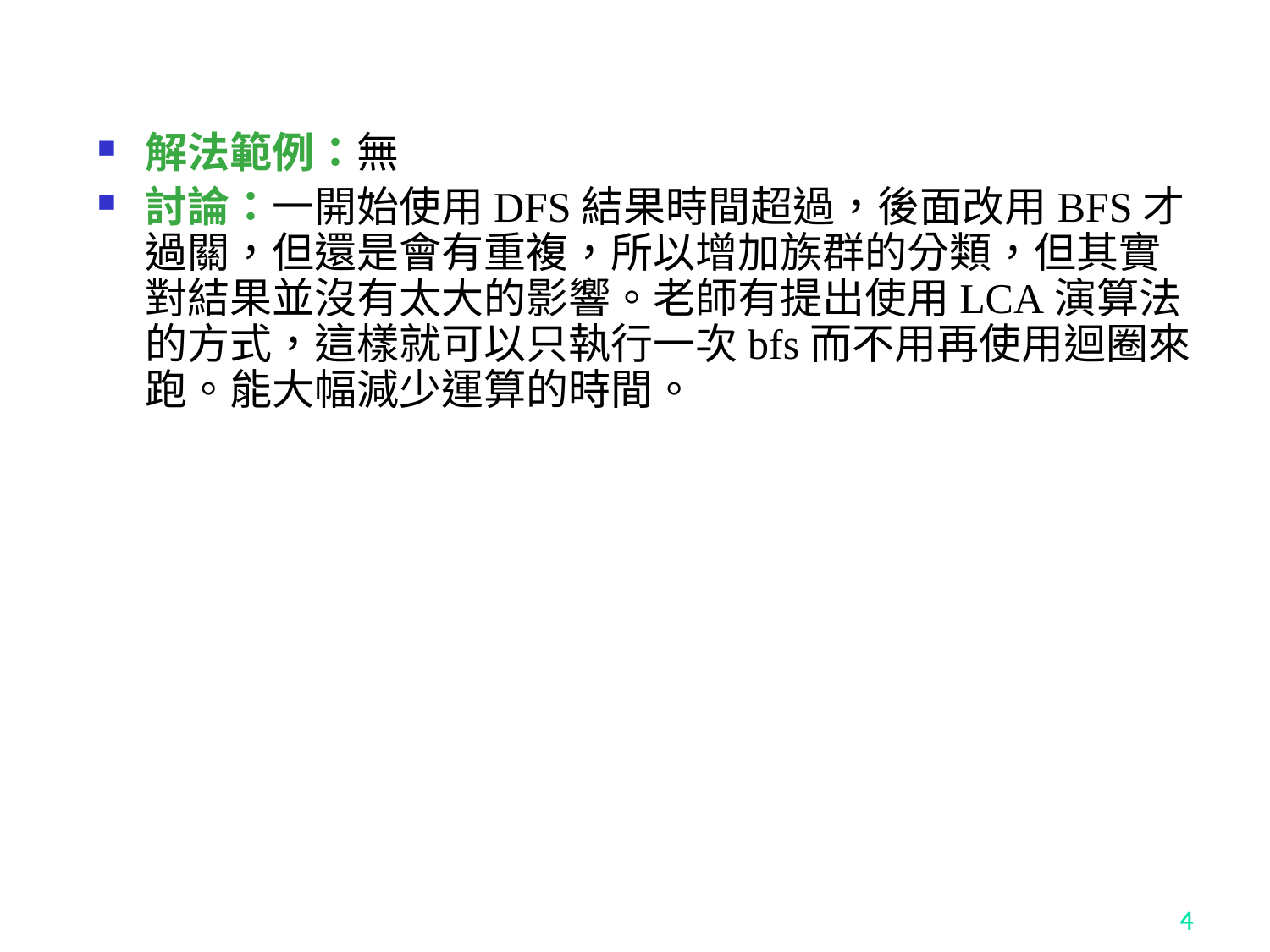

解法範例：無
討論：一開始使用DFS結果時間超過，後面改用BFS才過關，但還是會有重複，所以增加族群的分類，但其實對結果並沒有太大的影響。老師有提出使用LCA演算法的方式，這樣就可以只執行一次bfs而不用再使用迴圈來跑。能大幅減少運算的時間。

4